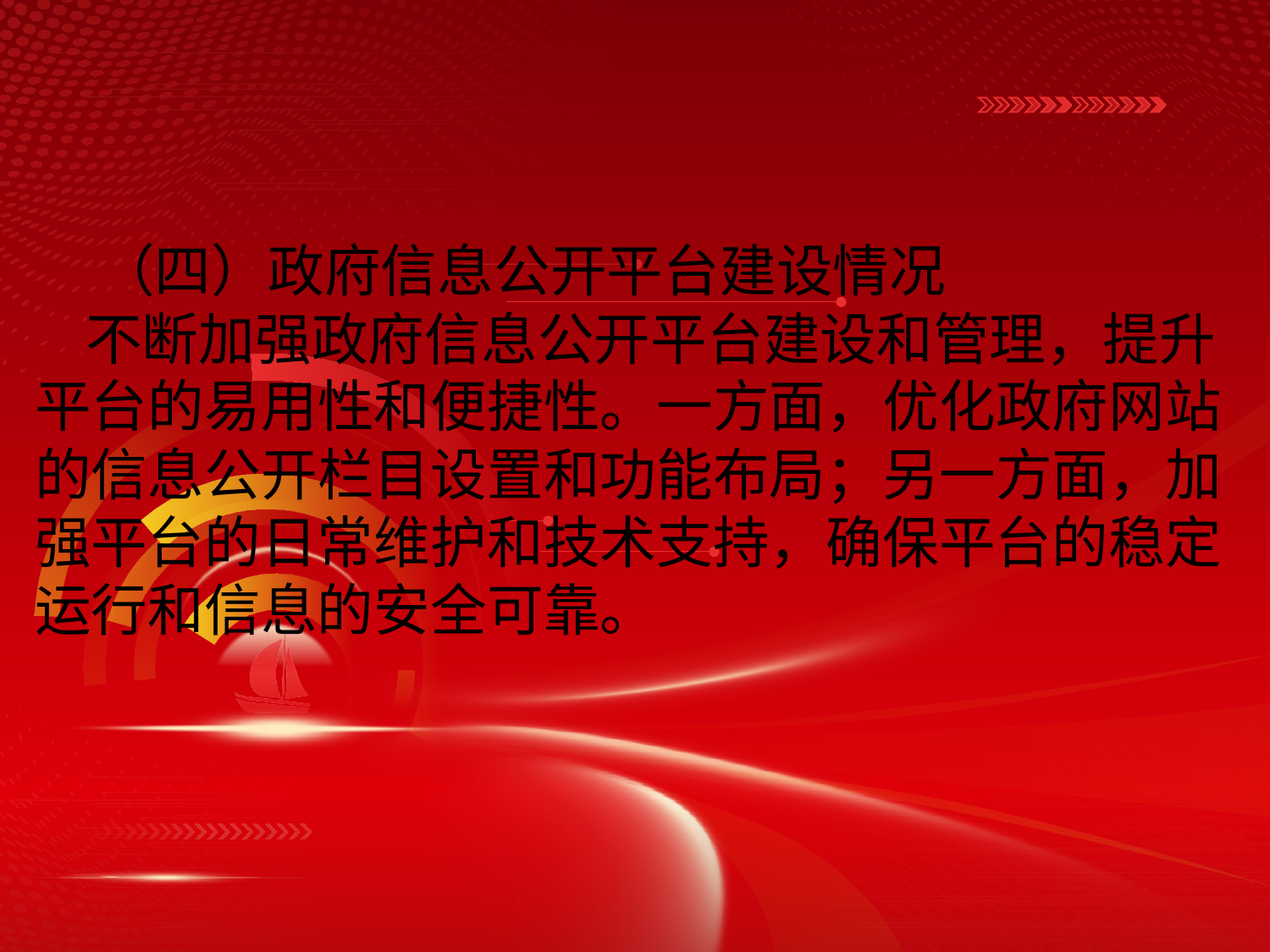

# （四）政府信息公开平台建设情况 不断加强政府信息公开平台建设和管理，提升平台的易用性和便捷性。一方面，优化政府网站的信息公开栏目设置和功能布局；另一方面，加强平台的日常维护和技术支持，确保平台的稳定运行和信息的安全可靠。